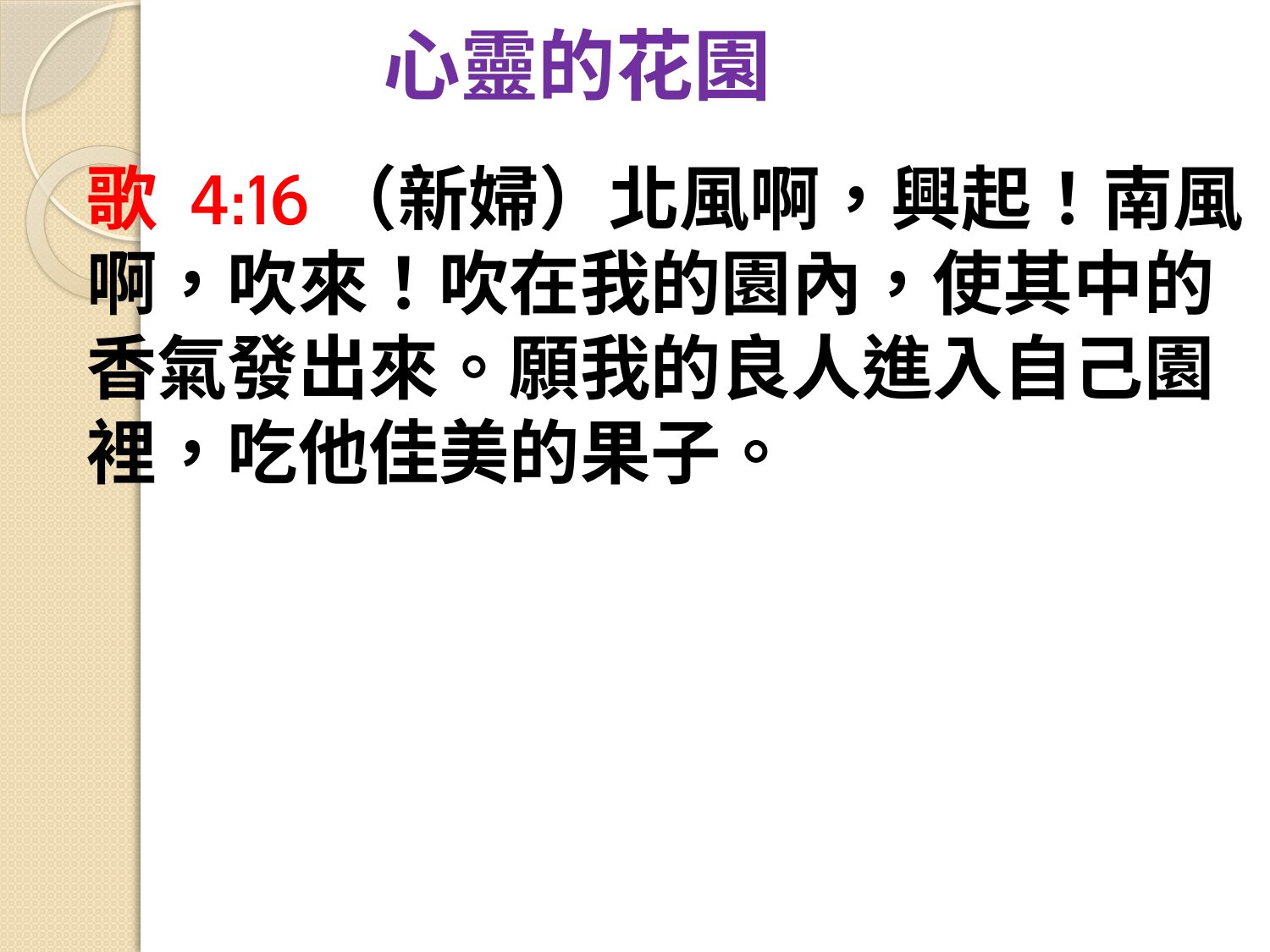

心靈的花園
歌 4:16（新婦）北風啊，興起！南風啊，吹來！吹在我的園內，使其中的香氣發出來。願我的良人進入自己園裡，吃他佳美的果子。